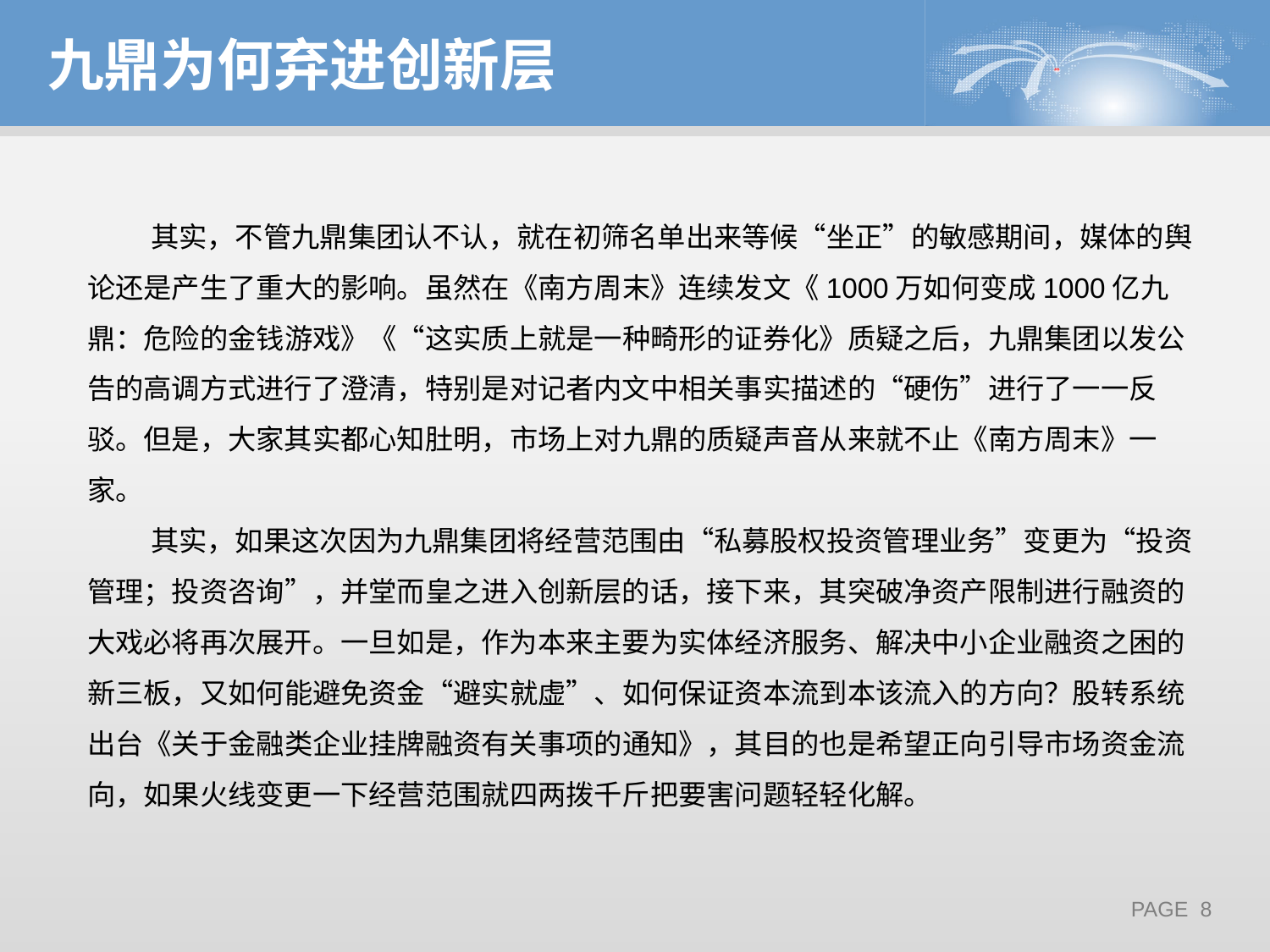

九鼎为何弃进创新层
其实，不管九鼎集团认不认，就在初筛名单出来等候“坐正”的敏感期间，媒体的舆论还是产生了重大的影响。虽然在《南方周末》连续发文《1000万如何变成1000亿九鼎：危险的金钱游戏》《“这实质上就是一种畸形的证券化》质疑之后，九鼎集团以发公告的高调方式进行了澄清，特别是对记者内文中相关事实描述的“硬伤”进行了一一反驳。但是，大家其实都心知肚明，市场上对九鼎的质疑声音从来就不止《南方周末》一家。
其实，如果这次因为九鼎集团将经营范围由“私募股权投资管理业务”变更为“投资管理；投资咨询”，并堂而皇之进入创新层的话，接下来，其突破净资产限制进行融资的大戏必将再次展开。一旦如是，作为本来主要为实体经济服务、解决中小企业融资之困的新三板，又如何能避免资金“避实就虚”、如何保证资本流到本该流入的方向？股转系统出台《关于金融类企业挂牌融资有关事项的通知》，其目的也是希望正向引导市场资金流向，如果火线变更一下经营范围就四两拨千斤把要害问题轻轻化解。